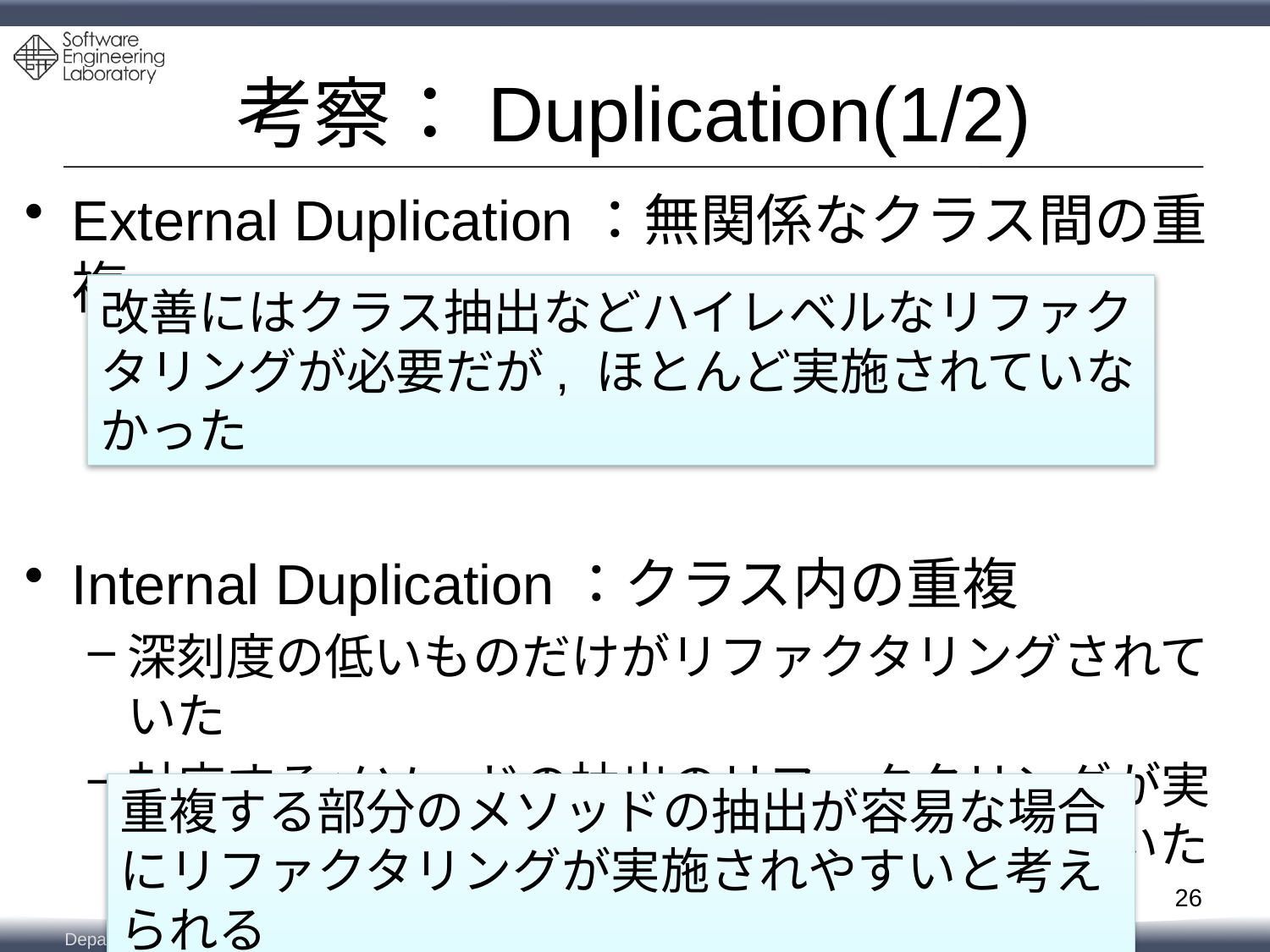

# 考察：Duplication(1/2)
External Duplication：無関係なクラス間の重複

Internal Duplication：クラス内の重複
深刻度の低いものだけがリファクタリングされていた
対応するメソッドの抽出のリファクタリングが実施された場合のほとんどで深刻度が減少していた

改善にはクラス抽出などハイレベルなリファクタリングが必要だが, ほとんど実施されていなかった
重複する部分のメソッドの抽出が容易な場合にリファクタリングが実施されやすいと考えられる
26